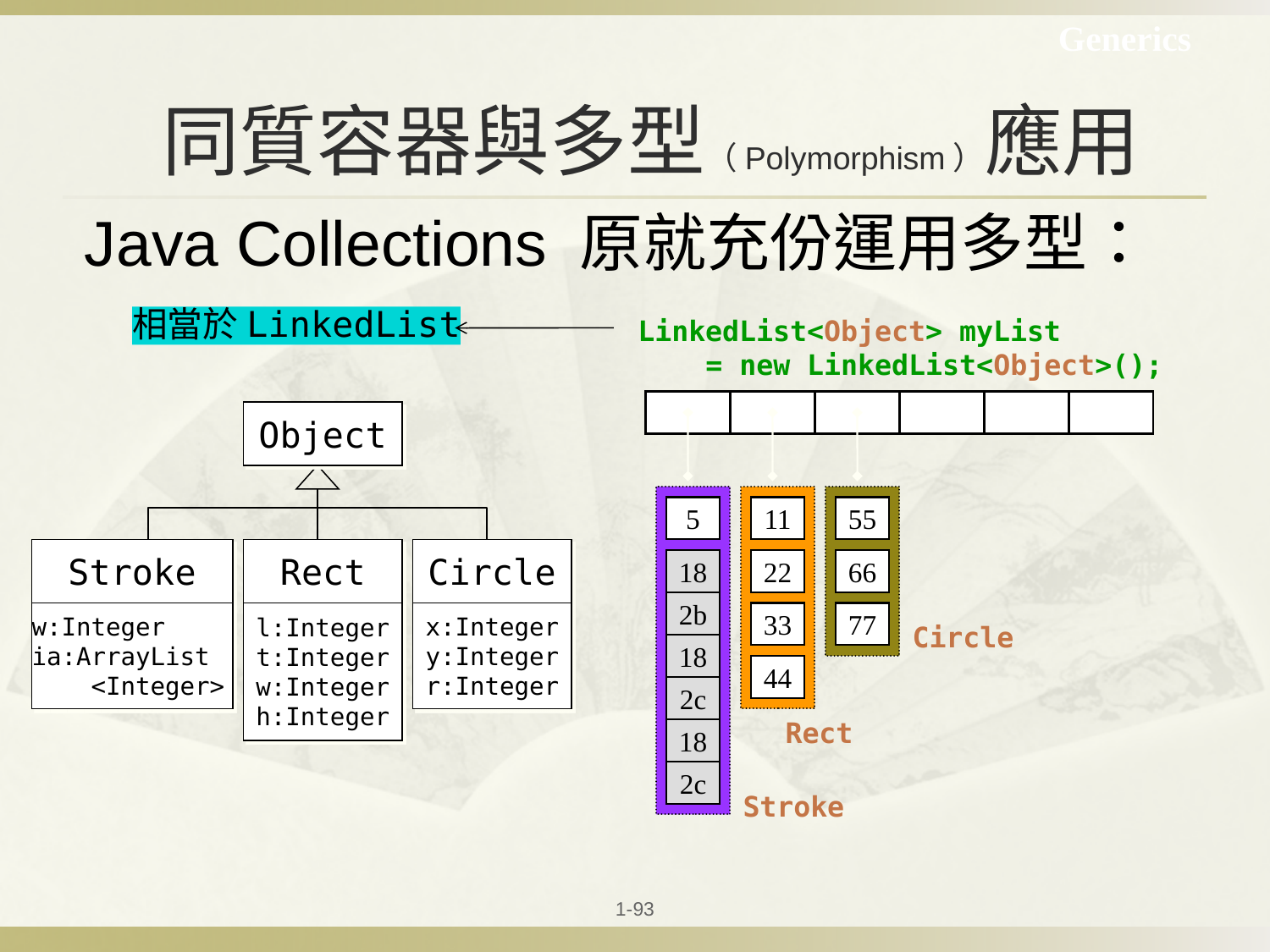

Generics
# 同質容器與多型（Polymorphism）應用
Java Collections 原就充份運用多型：
相當於LinkedList
LinkedList<Object> myList
    = new LinkedList<Object>();

Object

5
11
55

Stroke
Rect
Circle
18
22
66
2b
w:Integer
ia:ArrayList
    <Integer>
l:Integer
t:Integer
w:Integer
h:Integer
x:Integer
y:Integer
r:Integer
33
77
Circle
18
44
2c
Rect
18
2c
Stroke
1-93